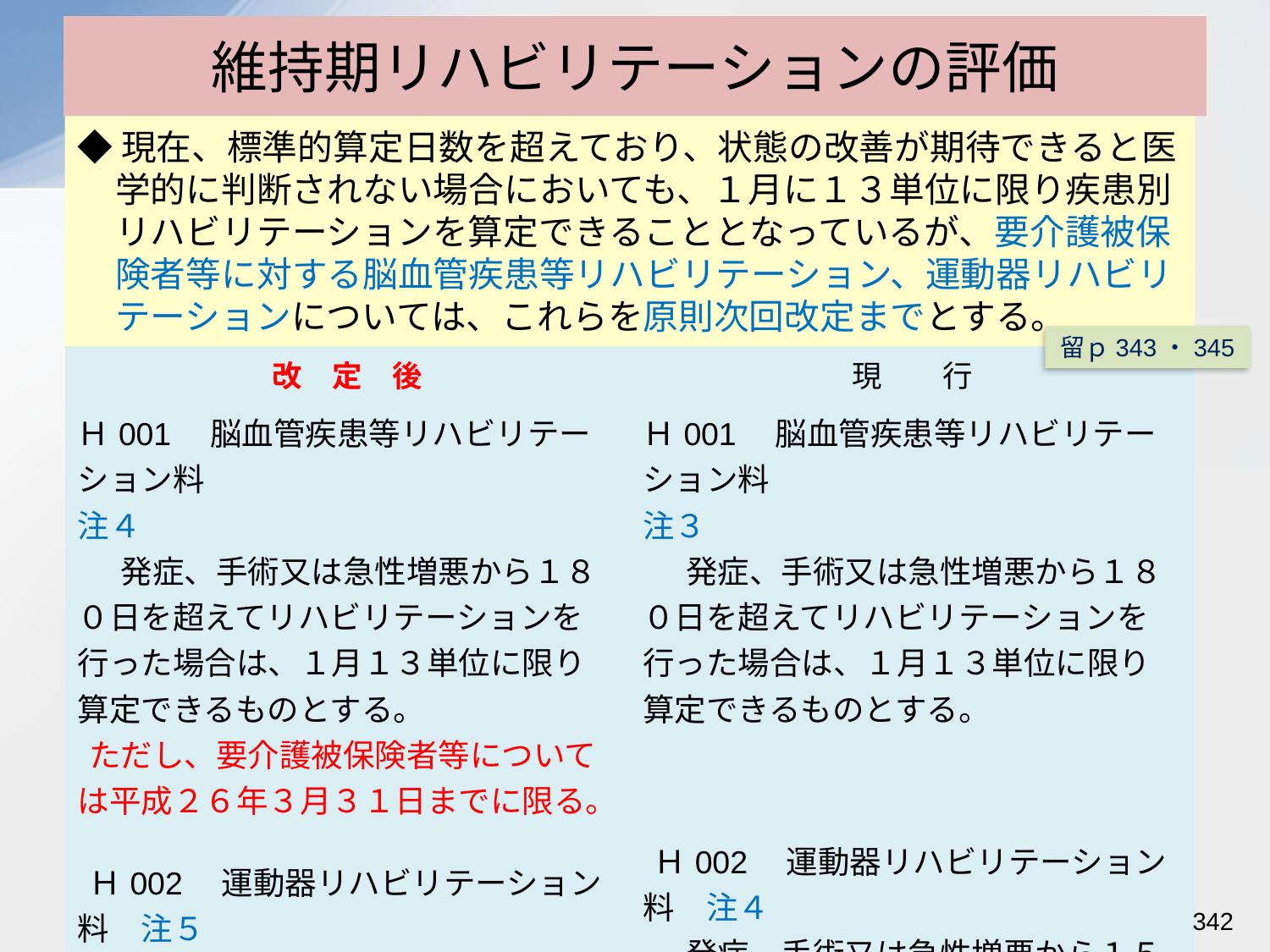

# 維持期リハビリテーションの評価
◆現在、標準的算定日数を超えており、状態の改善が期待できると医学的に判断されない場合においても、１月に１３単位に限り疾患別リハビリテーションを算定できることとなっているが、要介護被保険者等に対する脳血管疾患等リハビリテーション、運動器リハビリテーションについては、これらを原則次回改定までとする。
留ｐ343・345
| 改　定　後 | 現　　行 |
| --- | --- |
| Ｈ001　脳血管疾患等リハビリテーション料　 注４ 　発症、手術又は急性増悪から１８０日を超えてリハビリテーションを行った場合は、１月１３単位に限り算定できるものとする。 ただし、要介護被保険者等については平成２６年３月３１日までに限る。 Ｈ002　運動器リハビリテーション料　注５ 　発症、手術又は急性増悪から１５０日を超えてリハビリテーションを行った場合は、１月１３単位に限り算定できるものとする。 ただし、要介護被保険者等については平成２６年３月３１日までに限る。 | Ｈ001　脳血管疾患等リハビリテーション料 注３ 　発症、手術又は急性増悪から１８０日を超えてリハビリテーションを行った場合は、１月１３単位に限り算定できるものとする。 Ｈ002　運動器リハビリテーション料　注４ 　発症、手術又は急性増悪から１５０日を超えてリハビリテーションを行った場合は、１月１３単位に限り算定できるものとする。 |
342